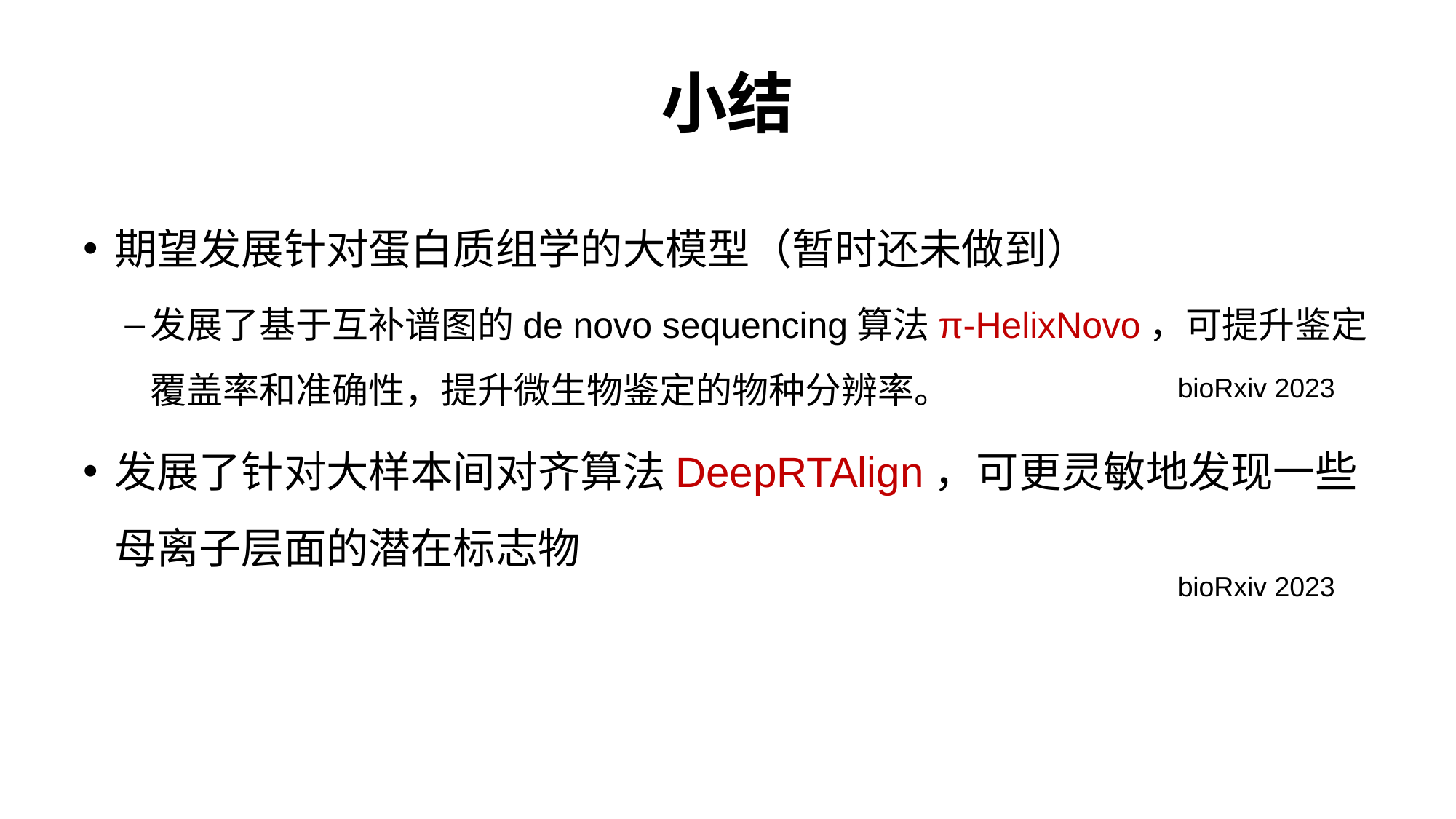

# 小结
期望发展针对蛋白质组学的大模型（暂时还未做到）
发展了基于互补谱图的de novo sequencing算法π-HelixNovo，可提升鉴定覆盖率和准确性，提升微生物鉴定的物种分辨率。
发展了针对大样本间对齐算法DeepRTAlign，可更灵敏地发现一些母离子层面的潜在标志物
bioRxiv 2023
bioRxiv 2023